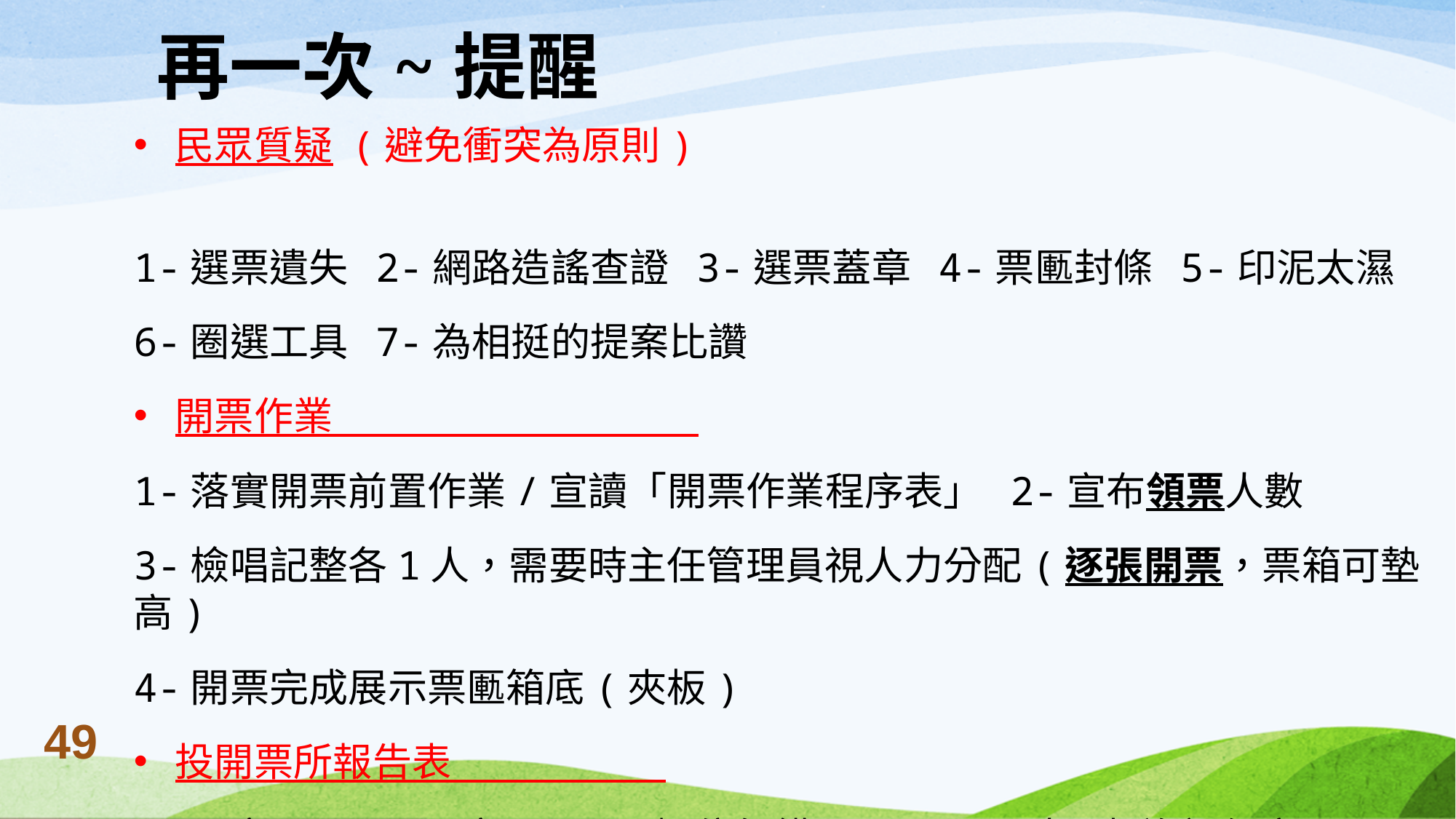

# 再一次~提醒
民眾質疑 (避免衝突為原則)
1-選票遺失  2-網路造謠查證  3-選票蓋章  4-票匭封條  5-印泥太濕
6-圈選工具  7-為相挺的提案比讚
開票作業
1-落實開票前置作業/宣讀「開票作業程序表」  2-宣布領票人數
3-檢唱記整各1人，需要時主任管理員視人力分配(逐張開票，票箱可墊高)
4-開票完成展示票匭箱底(夾板)
投開票所報告表
1-同意(A)/不同意(B) ，欄位勿錯置   2-開票時間起迄記得寫

49